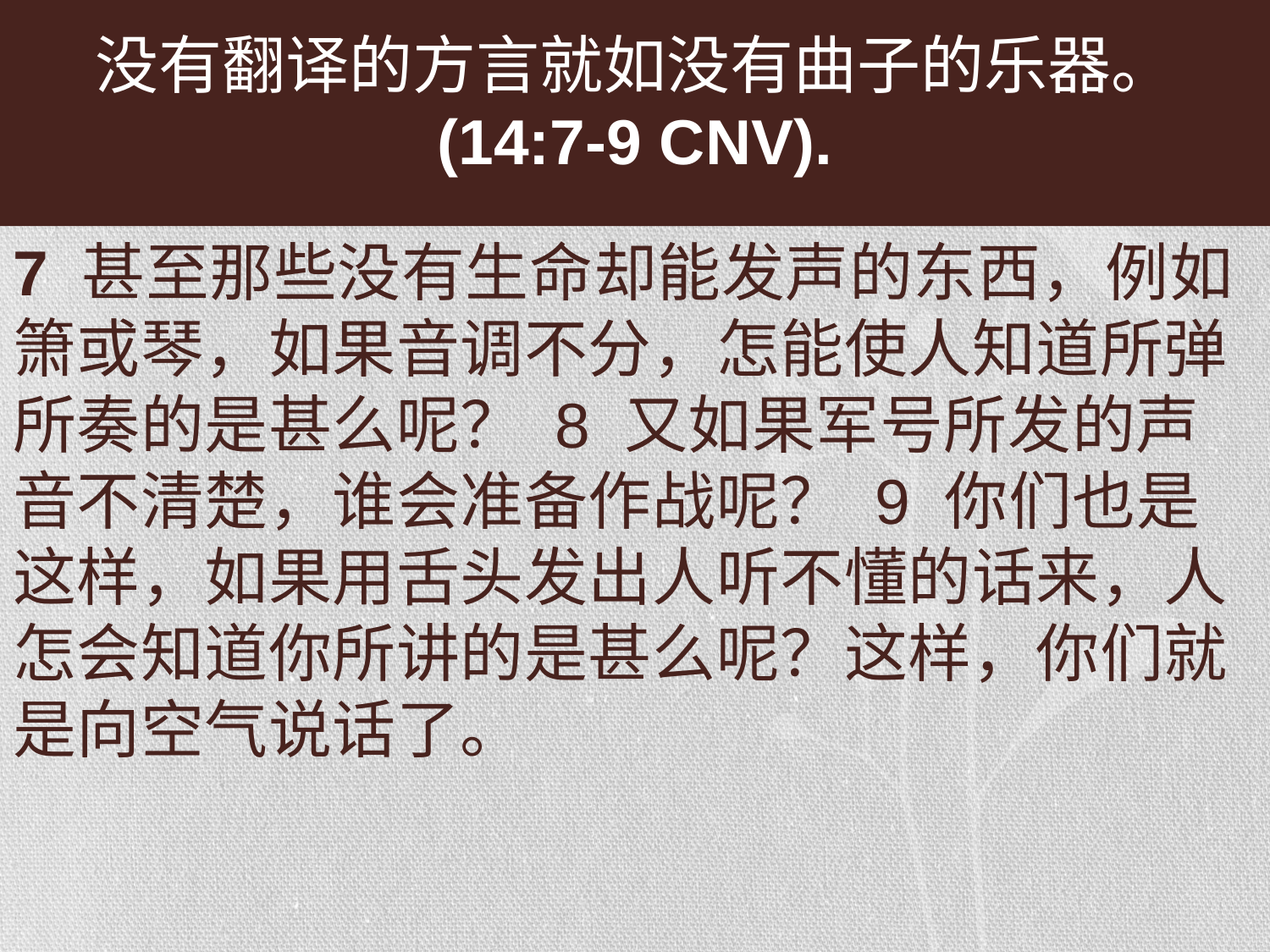

# 没有翻译的方言就如没有曲子的乐器。 (14:7-9 CNV).
7 甚至那些没有生命却能发声的东西，例如箫或琴，如果音调不分，怎能使人知道所弹所奏的是甚么呢？ 8 又如果军号所发的声音不清楚，谁会准备作战呢？ 9 你们也是这样，如果用舌头发出人听不懂的话来，人怎会知道你所讲的是甚么呢？这样，你们就是向空气说话了。